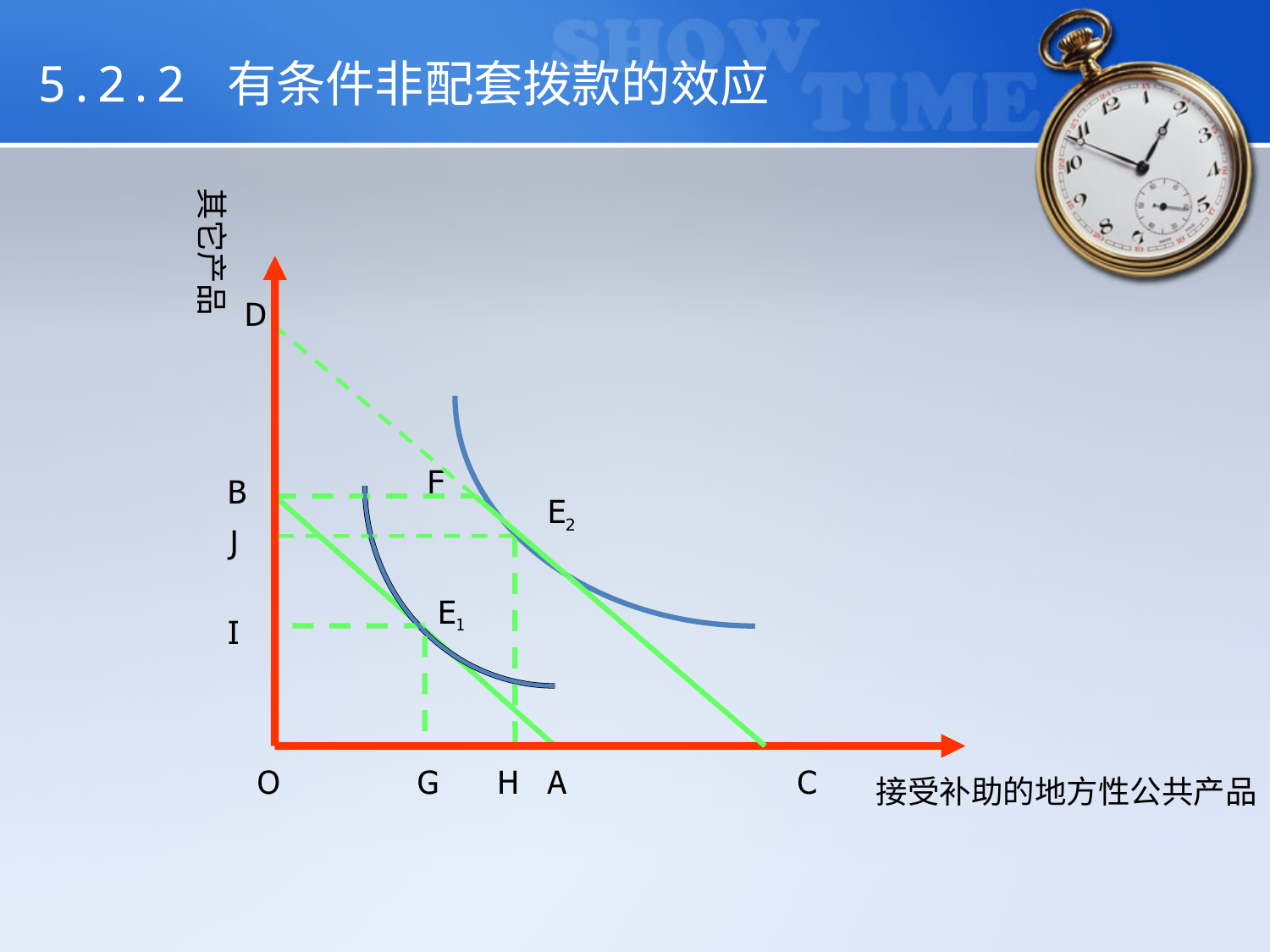

5.2.2 有条件非配套拨款的效应
其它产品

D

F
B

E2

J

E1
I

O
G
H
A
C
接受补助的地方性公共产品